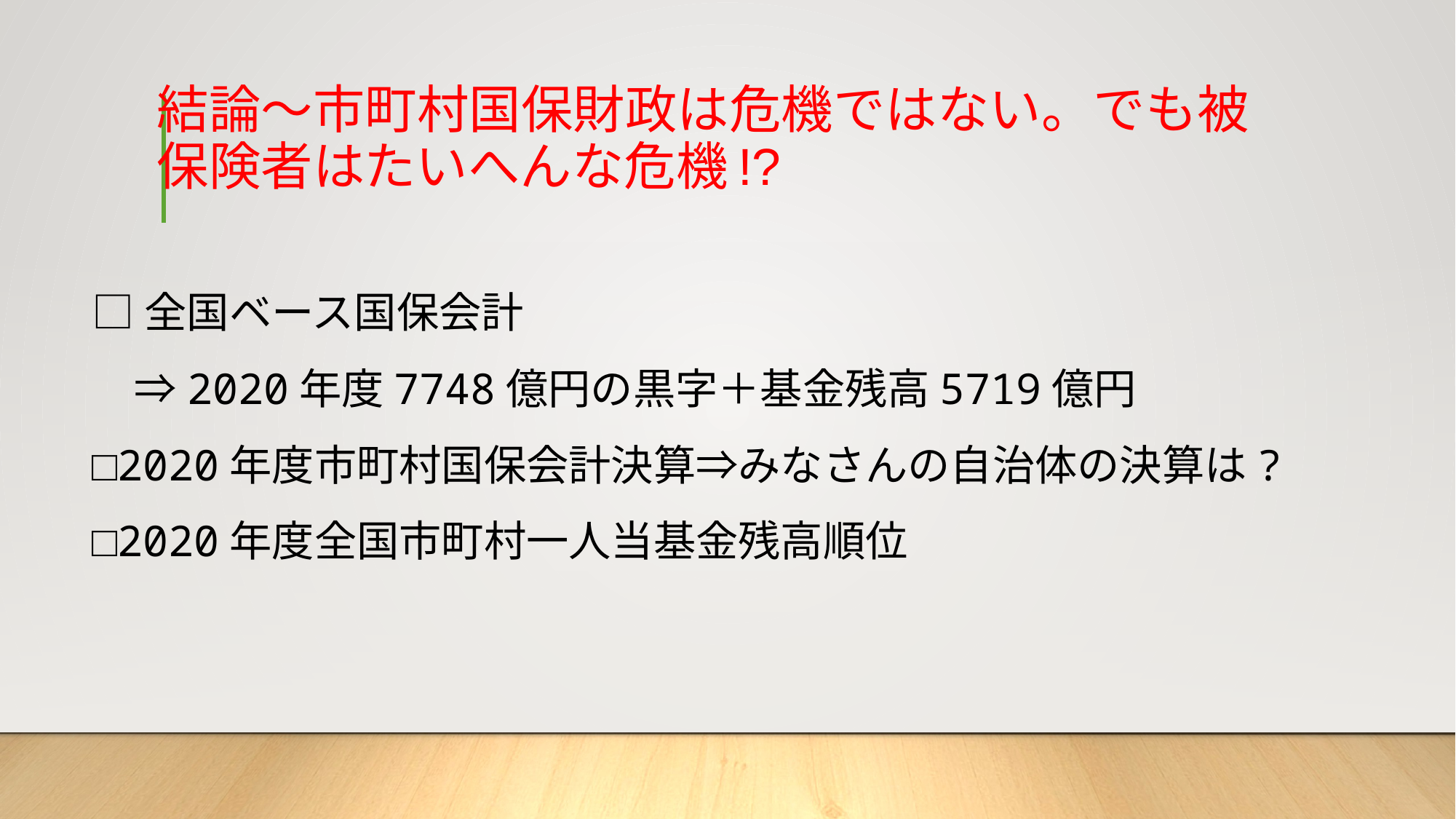

# 結論～市町村国保財政は危機ではない。でも被保険者はたいへんな危機!?

□全国ベース国保会計
　⇒2020年度7748億円の黒字＋基金残高5719億円
□2020年度市町村国保会計決算⇒みなさんの自治体の決算は?
□2020年度全国市町村一人当基金残高順位